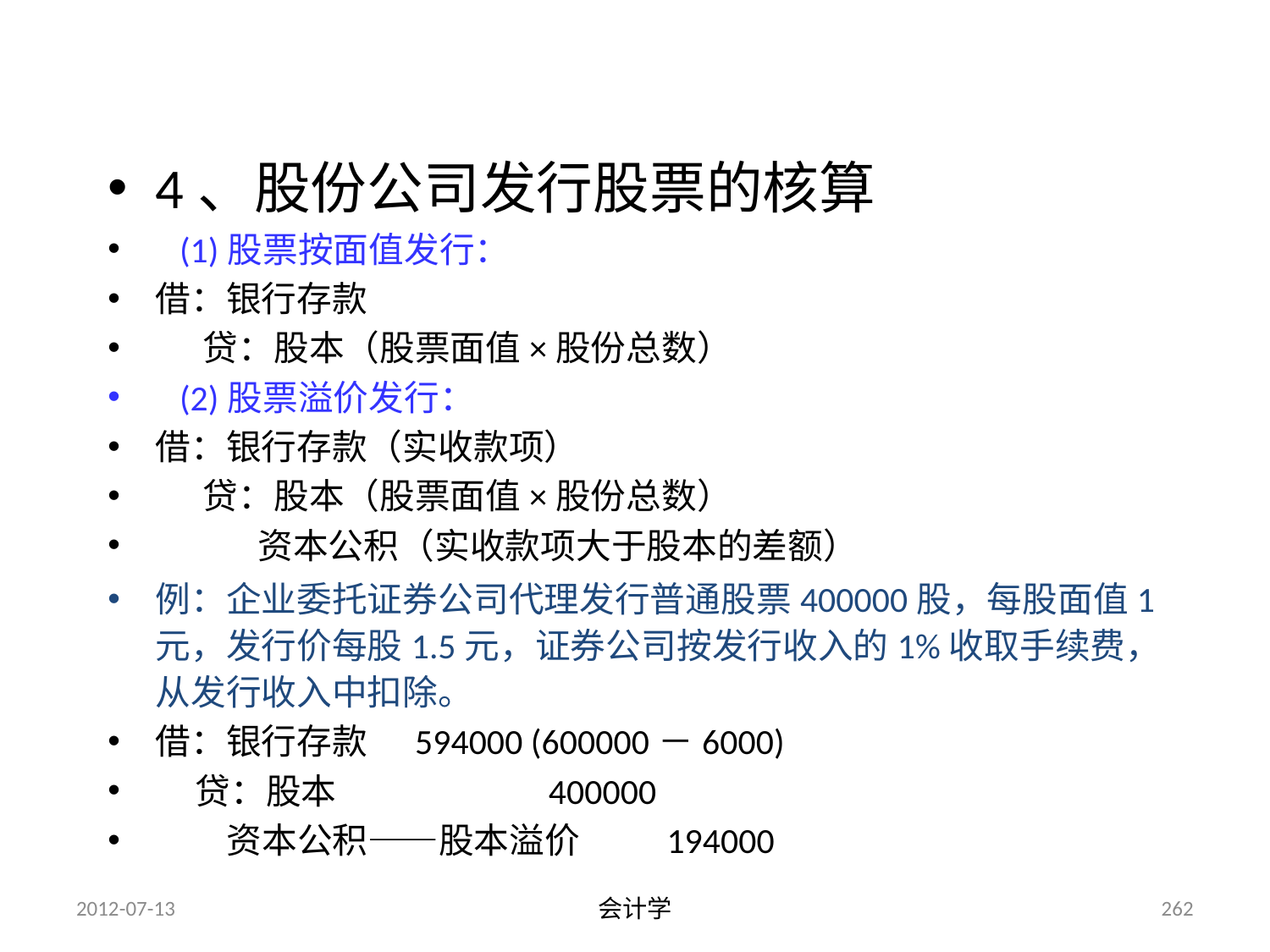

4、股份公司发行股票的核算
   (1)股票按面值发行：
借：银行存款
     贷：股本（股票面值×股份总数）
   (2)股票溢价发行：
借：银行存款（实收款项）
     贷：股本（股票面值×股份总数）
            资本公积（实收款项大于股本的差额）
例：企业委托证券公司代理发行普通股票400000股，每股面值1元，发行价每股1.5元，证券公司按发行收入的1%收取手续费，从发行收入中扣除。
借：银行存款     594000 (600000－6000)
    贷：股本                          400000
        资本公积——股本溢价          194000
2012-07-13
会计学
262